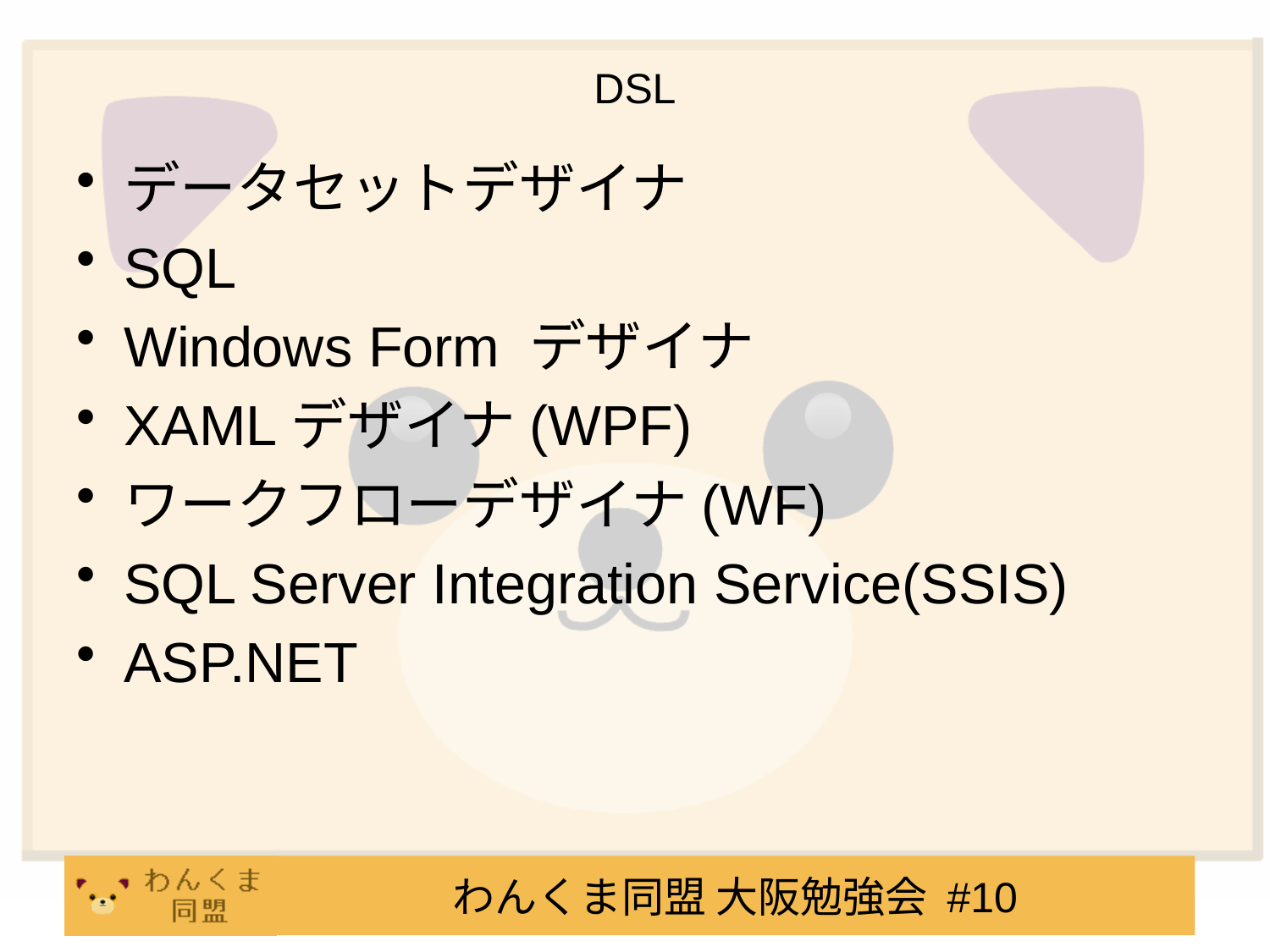

# DSL
データセットデザイナ
SQL
Windows Form デザイナ
XAMLデザイナ(WPF)
ワークフローデザイナ(WF)
SQL Server Integration Service(SSIS)
ASP.NET